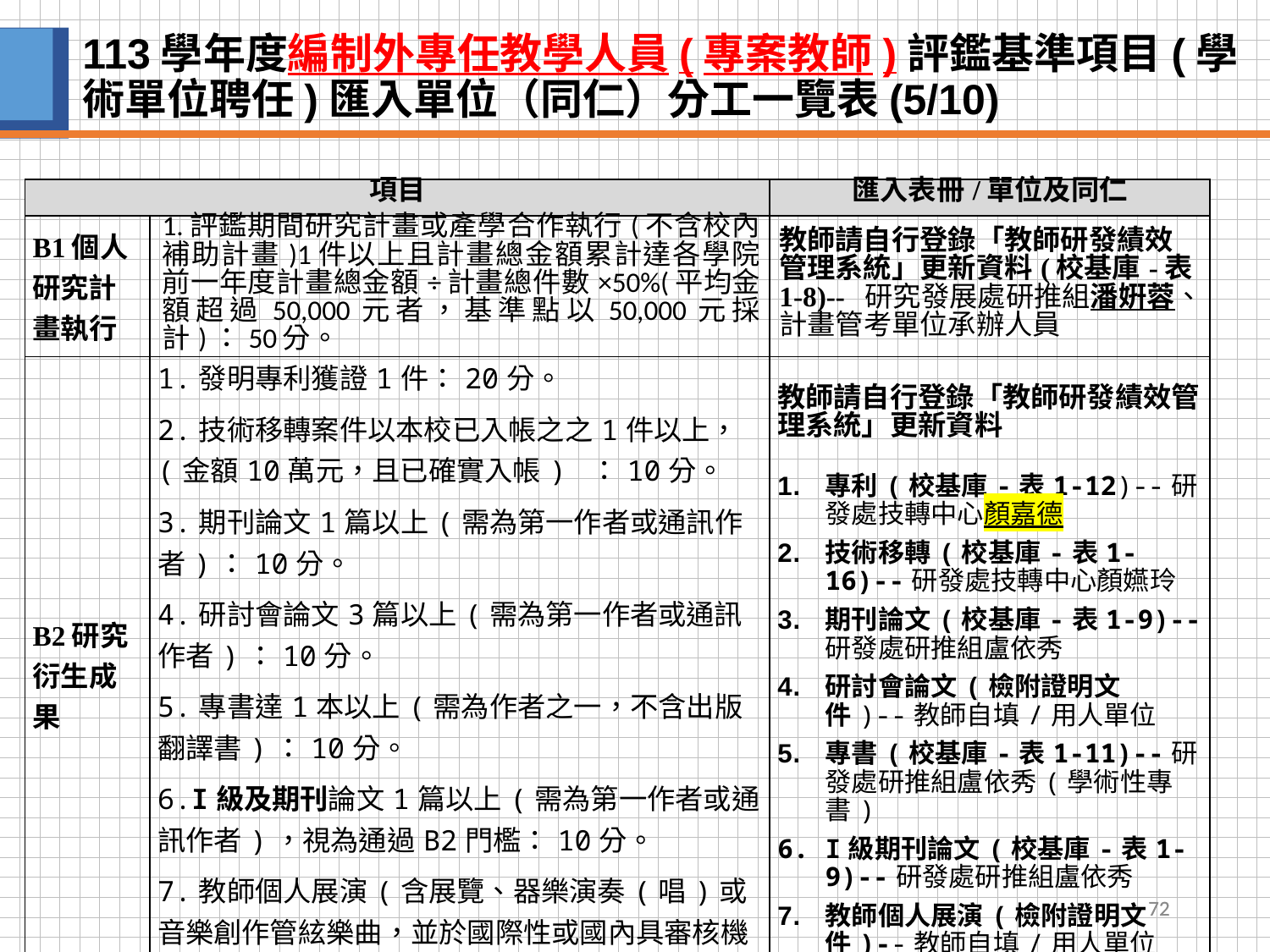

# 113學年度編制外專任教學人員(專案教師)評鑑基準項目(學術單位聘任)匯入單位（同仁）分工一覽表(5/10)
| 項目 |  | 匯入表冊/單位及同仁 |
| --- | --- | --- |
| B1個人研究計畫執行 | 1.評鑑期間研究計畫或產學合作執行(不含校內補助計畫)1件以上且計畫總金額累計達各學院前一年度計畫總金額÷計畫總件數×50%(平均金額超過50,000元者，基準點以50,000元採計)：50分。 | 教師請自行登錄「教師研發績效管理系統」更新資料(校基庫-表1-8)-- 研究發展處研推組潘姸蓉、計畫管考單位承辦人員 |
| B2研究衍生成果 | 1.發明專利獲證1件：20分。 2.技術移轉案件以本校已入帳之之1件以上，(金額10萬元，且已確實入帳) ：10分。 3.期刊論文1篇以上(需為第一作者或通訊作者)：10分。 4.研討會論文3篇以上(需為第一作者或通訊作者)：10分。 5.專書達1本以上(需為作者之一，不含出版翻譯書)：10分。 6.I級及期刊論文1篇以上(需為第一作者或通訊作者)，視為通過B2門檻：10分。 7.教師個人展演(含展覽、器樂演奏(唱)或音樂創作管絃樂曲，並於國際性或國內具審核機制院轄市級以上場館舉辦)1次以上：10分。 | 教師請自行登錄「教師研發績效管理系統」更新資料 專利(校基庫-表1-12)--研發處技轉中心顏嘉德 技術移轉(校基庫-表1-16)--研發處技轉中心顏嬿玲 期刊論文(校基庫-表1-9)--研發處研推組盧依秀 研討會論文(檢附證明文件)--教師自填/用人單位 專書(校基庫-表1-11)--研發處研推組盧依秀(學術性專書) I級期刊論文(校基庫-表1-9)--研發處研推組盧依秀 教師個人展演(檢附證明文件)--教師自填/用人單位 |
72